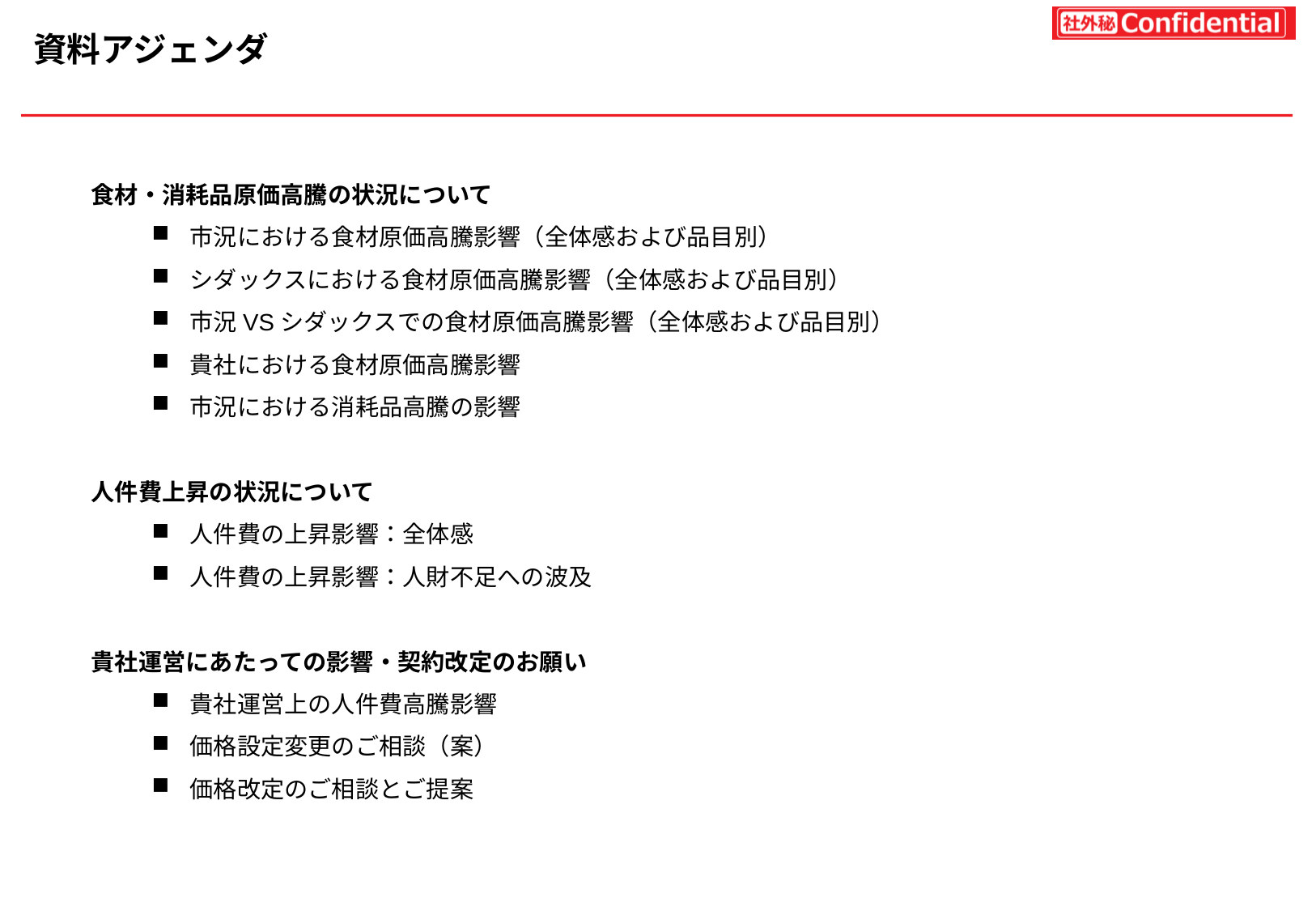

資料アジェンダ
食材・消耗品原価高騰の状況について
市況における食材原価高騰影響（全体感および品目別）
シダックスにおける食材原価高騰影響（全体感および品目別）
市況VSシダックスでの食材原価高騰影響（全体感および品目別）
貴社における食材原価高騰影響
市況における消耗品高騰の影響

人件費上昇の状況について
人件費の上昇影響：全体感
人件費の上昇影響：人財不足への波及

貴社運営にあたっての影響・契約改定のお願い
貴社運営上の人件費高騰影響
価格設定変更のご相談（案）
価格改定のご相談とご提案